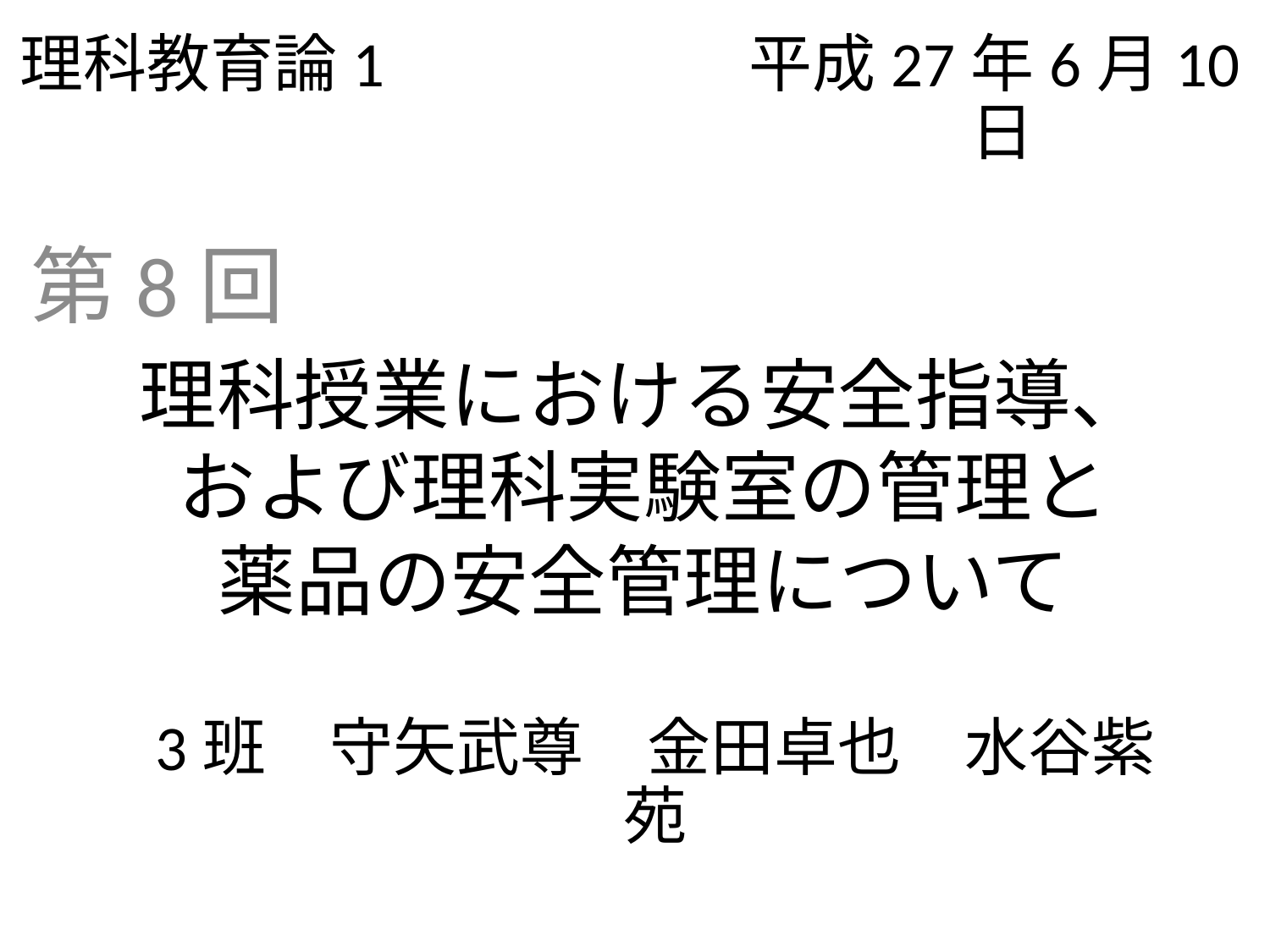

理科教育論1
平成27年6月10日
第8回
# 理科授業における安全指導、 および理科実験室の管理と 薬品の安全管理について
3班　守矢武尊　金田卓也　水谷紫苑